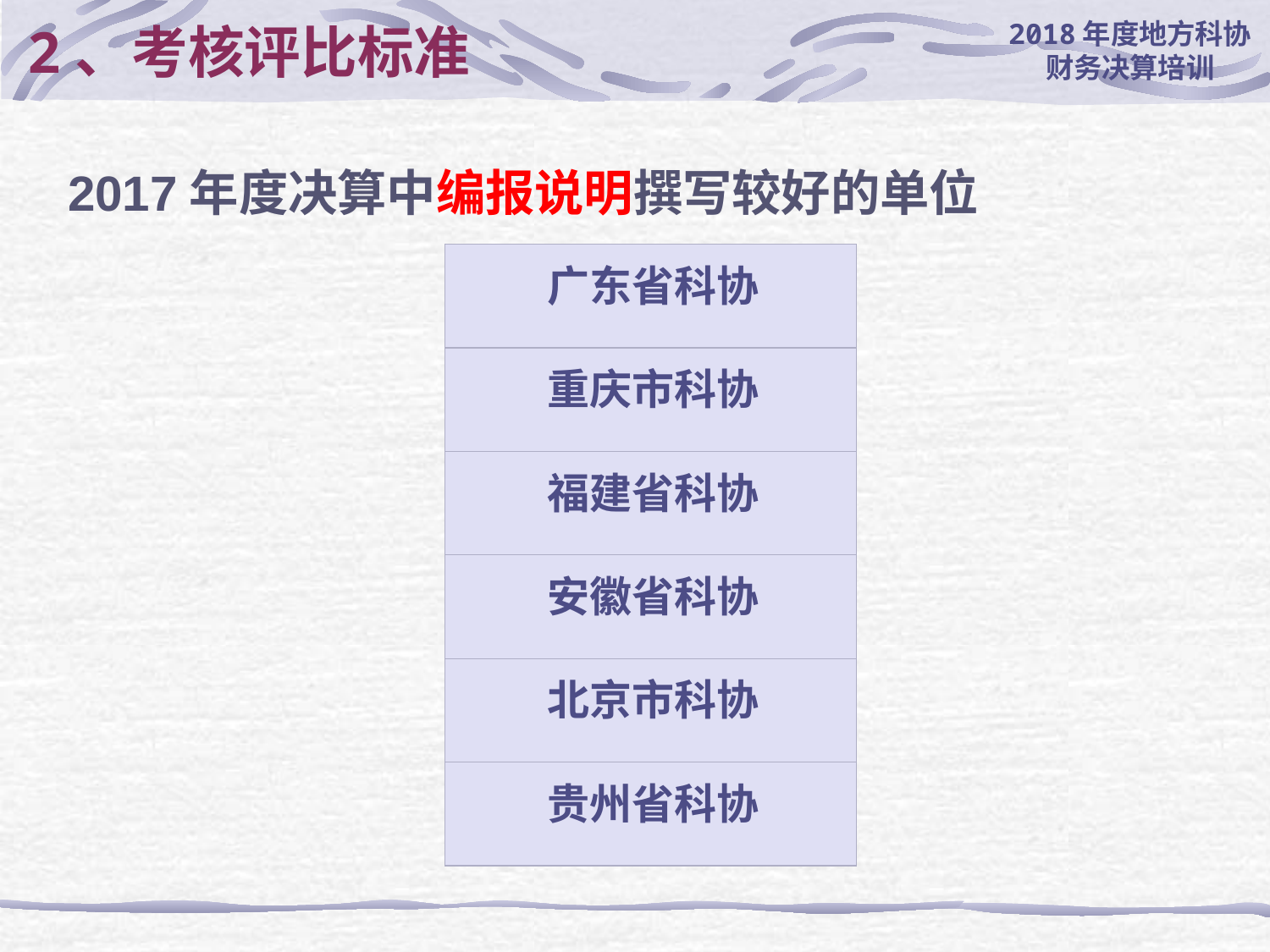

# 2、考核评比标准
2017年度决算中编报说明撰写较好的单位

| 广东省科协 |
| --- |
| 重庆市科协 |
| 福建省科协 |
| 安徽省科协 |
| 北京市科协 |
| 贵州省科协 |